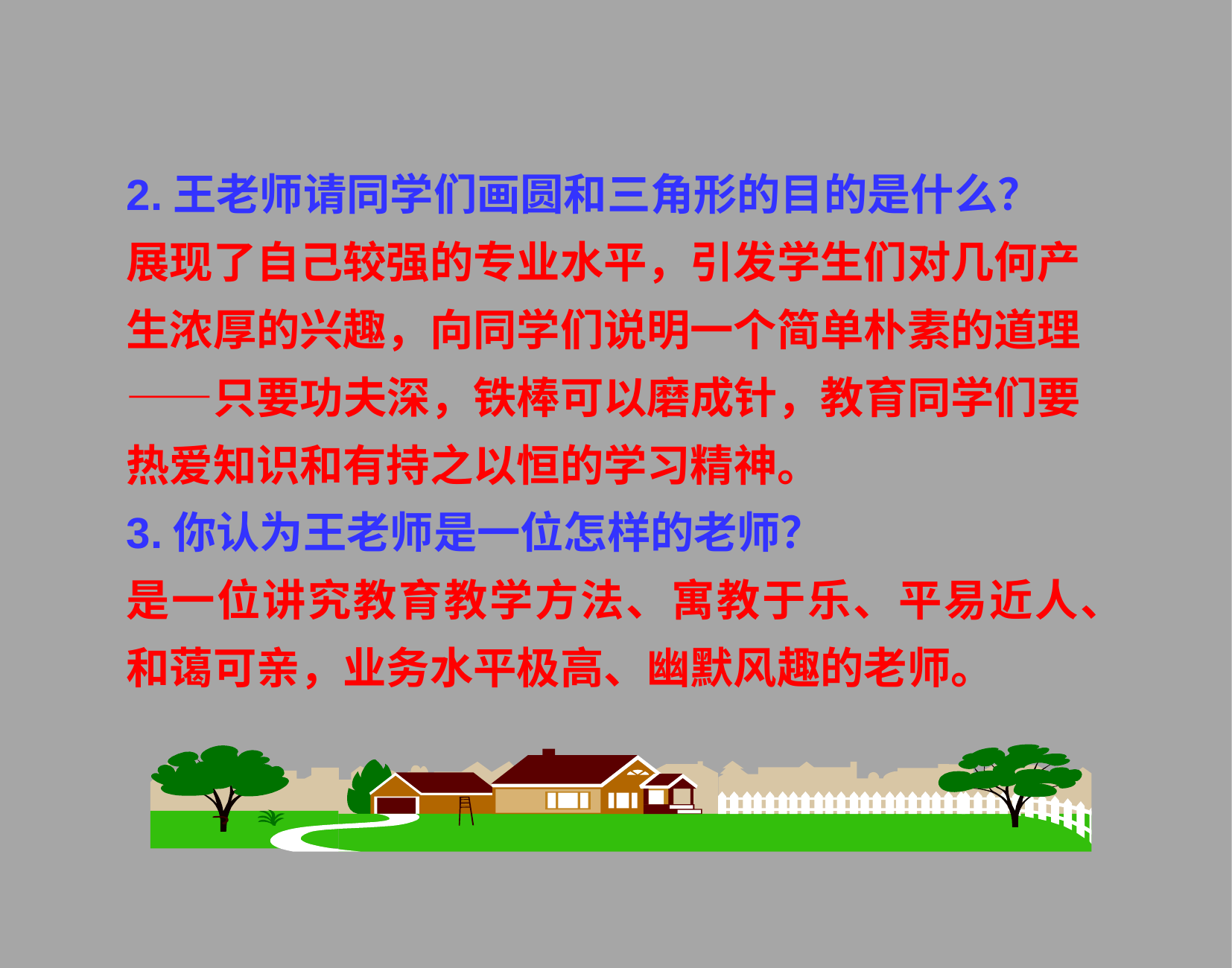

2.王老师请同学们画圆和三角形的目的是什么？
展现了自己较强的专业水平，引发学生们对几何产生浓厚的兴趣，向同学们说明一个简单朴素的道理——只要功夫深，铁棒可以磨成针，教育同学们要热爱知识和有持之以恒的学习精神。
3.你认为王老师是一位怎样的老师？
是一位讲究教育教学方法、寓教于乐、平易近人、和蔼可亲，业务水平极高、幽默风趣的老师。